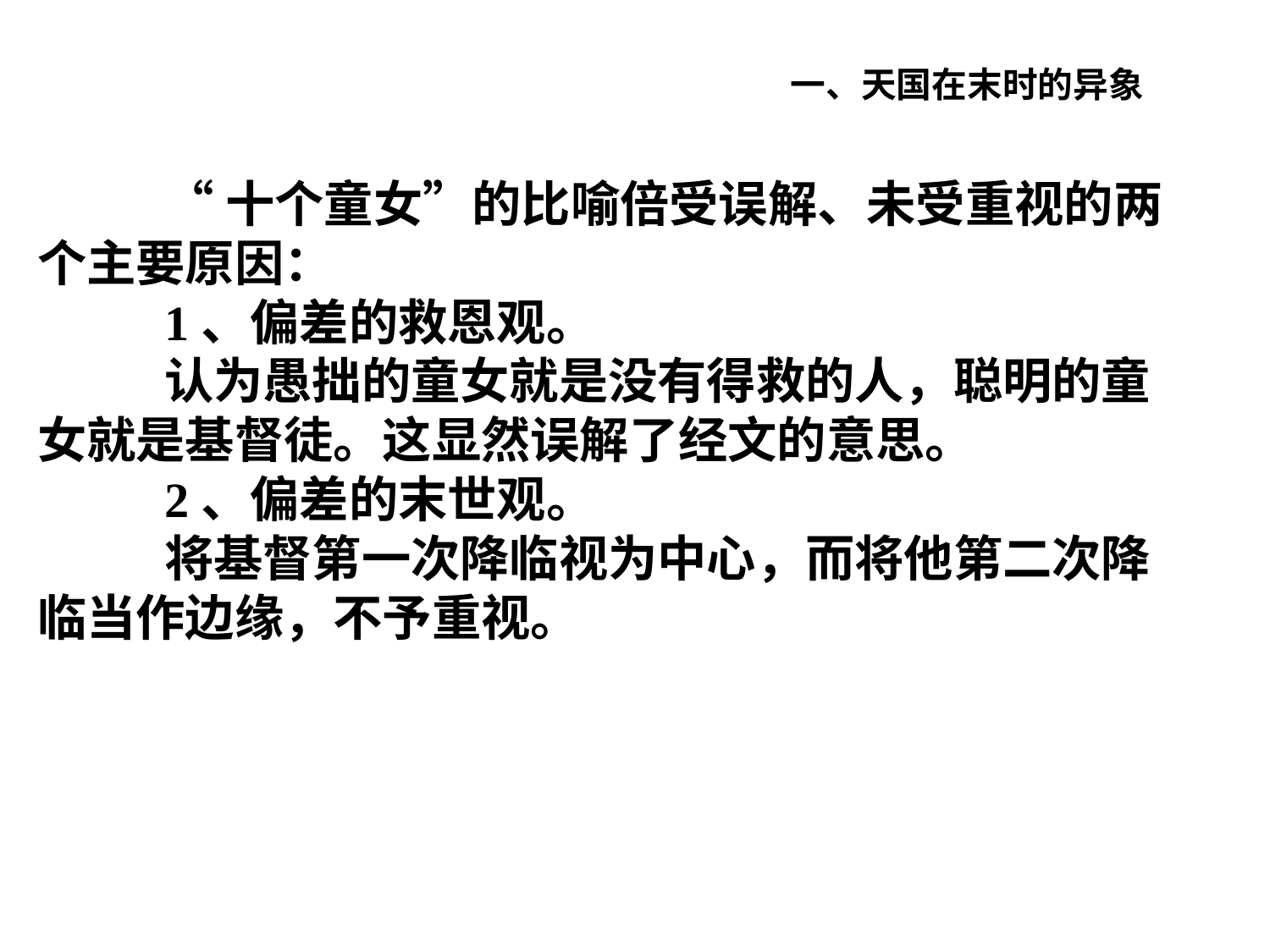

一、天国在末时的异象
	“十个童女”的比喻倍受误解、未受重视的两个主要原因：
  	1、偏差的救恩观。
	认为愚拙的童女就是没有得救的人，聪明的童女就是基督徒。这显然误解了经文的意思。
 	2、偏差的末世观。
	将基督第一次降临视为中心，而将他第二次降临当作边缘，不予重视。